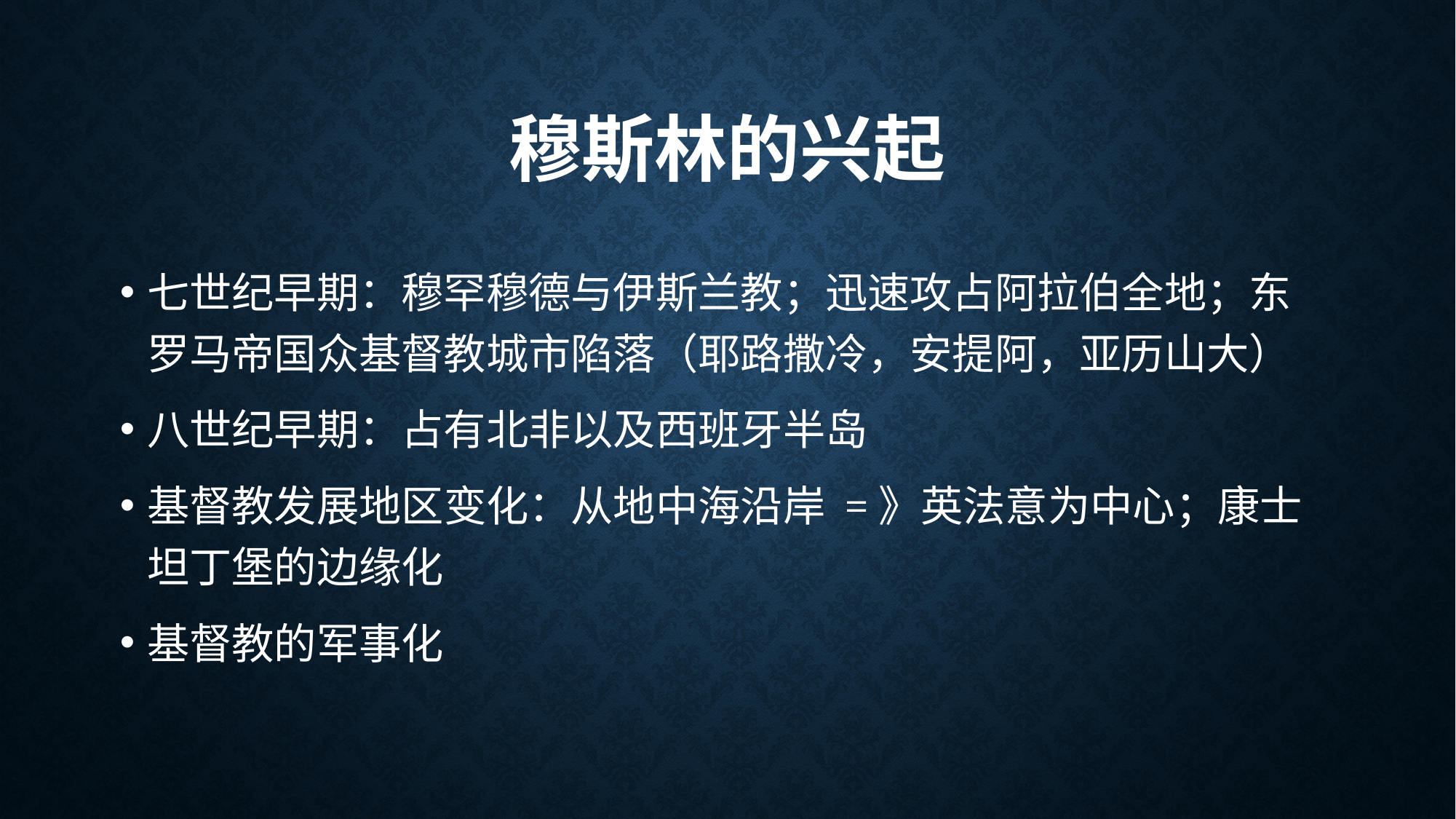

# 穆斯林的兴起
七世纪早期：穆罕穆德与伊斯兰教；迅速攻占阿拉伯全地；东罗马帝国众基督教城市陷落（耶路撒冷，安提阿，亚历山大）
八世纪早期：占有北非以及西班牙半岛
基督教发展地区变化：从地中海沿岸 =》英法意为中心；康士坦丁堡的边缘化
基督教的军事化